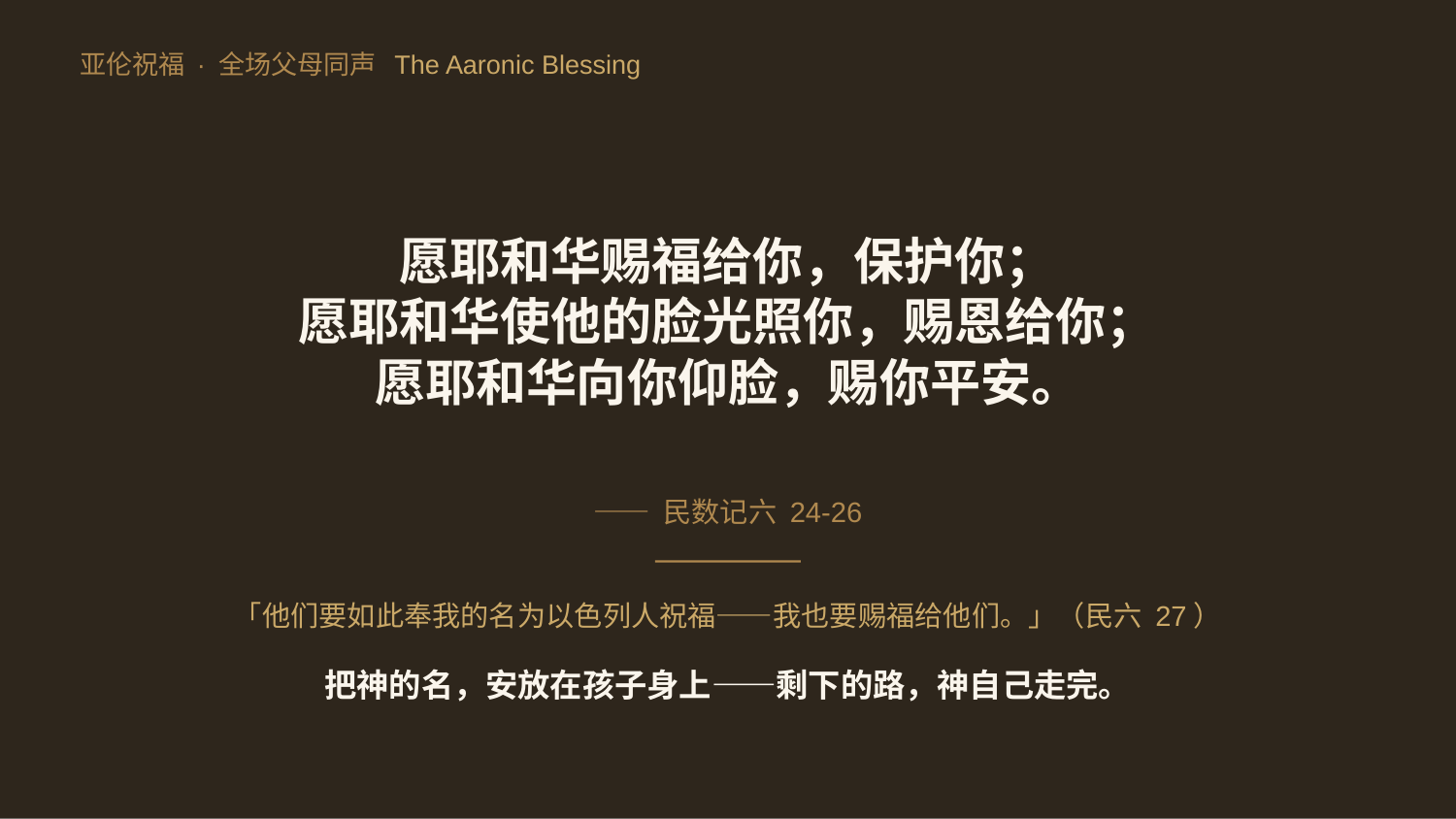

亚伦祝福 · 全场父母同声  The Aaronic Blessing
愿耶和华赐福给你，保护你；
愿耶和华使他的脸光照你，赐恩给你；
愿耶和华向你仰脸，赐你平安。
—— 民数记六 24-26

「他们要如此奉我的名为以色列人祝福——我也要赐福给他们。」（民六 27）
把神的名，安放在孩子身上——剩下的路，神自己走完。